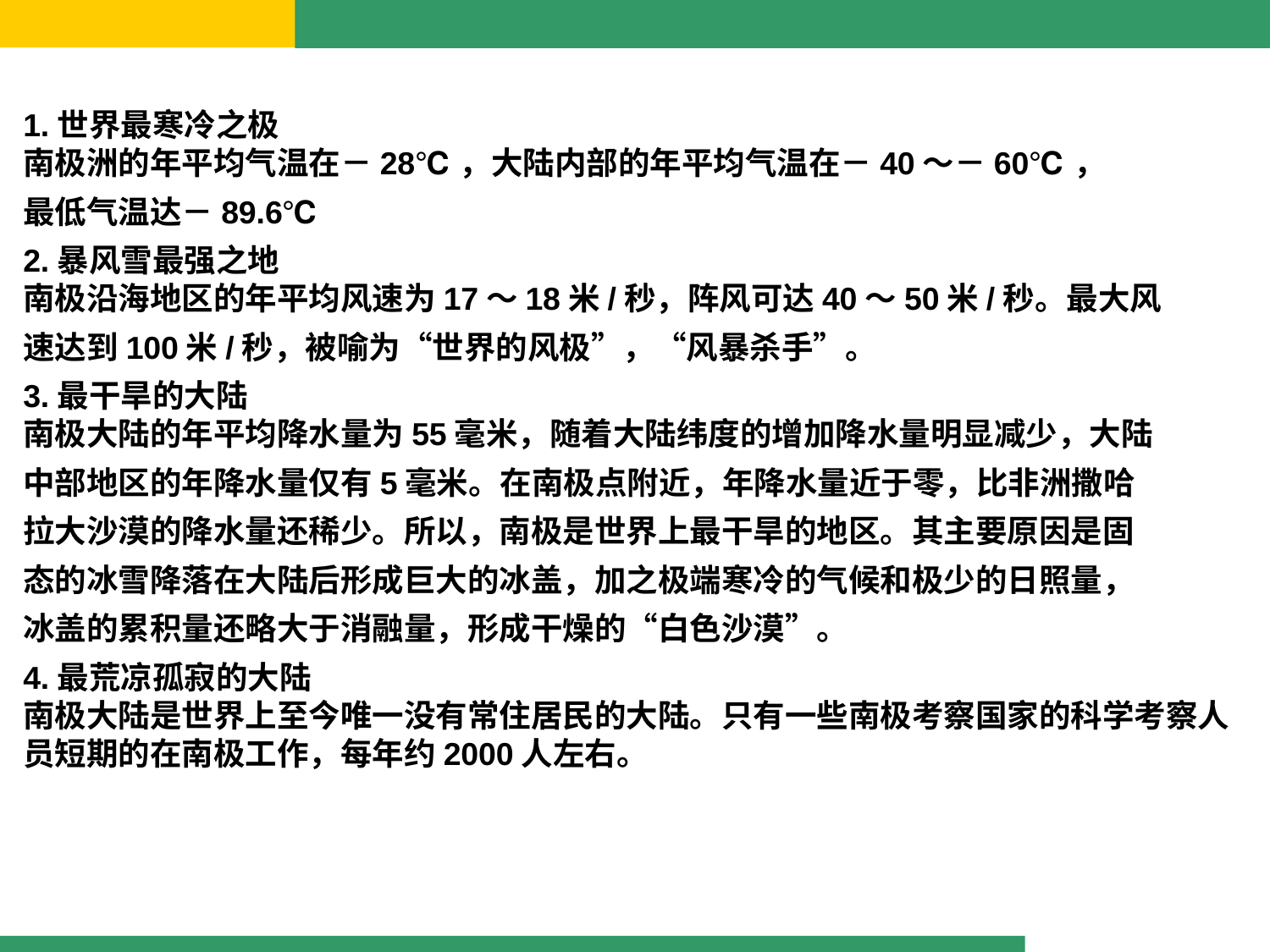

1.世界最寒冷之极
南极洲的年平均气温在－28℃，大陆内部的年平均气温在－40～－60℃，
最低气温达－89.6℃
2.暴风雪最强之地
南极沿海地区的年平均风速为17～18米/秒，阵风可达40～50米/秒。最大风
速达到100米/秒，被喻为“世界的风极”，“风暴杀手”。
3.最干旱的大陆
南极大陆的年平均降水量为55毫米，随着大陆纬度的增加降水量明显减少，大陆
中部地区的年降水量仅有5毫米。在南极点附近，年降水量近于零，比非洲撒哈
拉大沙漠的降水量还稀少。所以，南极是世界上最干旱的地区。其主要原因是固
态的冰雪降落在大陆后形成巨大的冰盖，加之极端寒冷的气候和极少的日照量，
冰盖的累积量还略大于消融量，形成干燥的“白色沙漠”。
4.最荒凉孤寂的大陆
南极大陆是世界上至今唯一没有常住居民的大陆。只有一些南极考察国家的科学考察人员短期的在南极工作，每年约2000人左右。